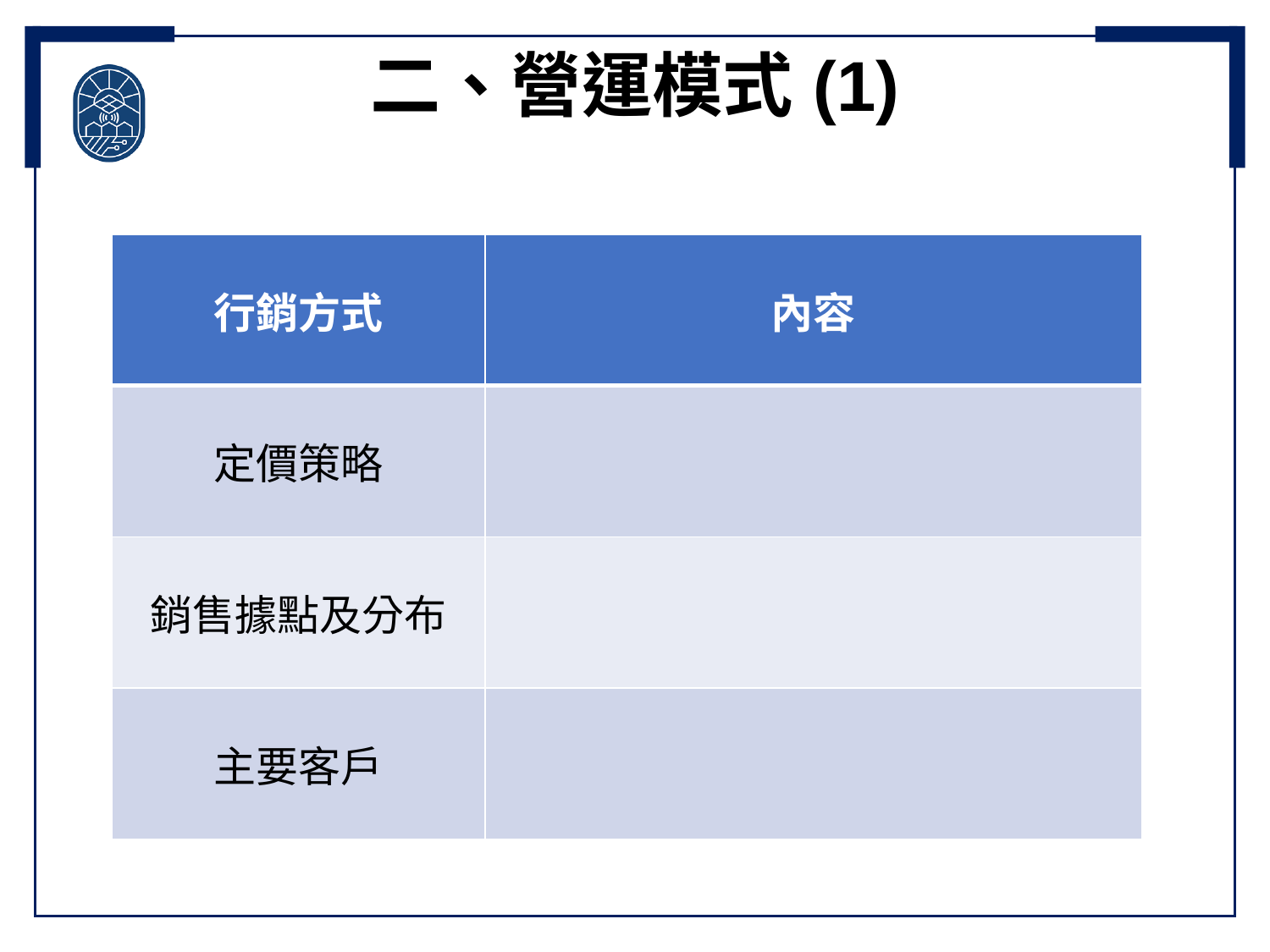

二、營運模式(1)
| 行銷方式 | 內容 |
| --- | --- |
| 定價策略 |  |
| 銷售據點及分布 |  |
| 主要客戶 |  |